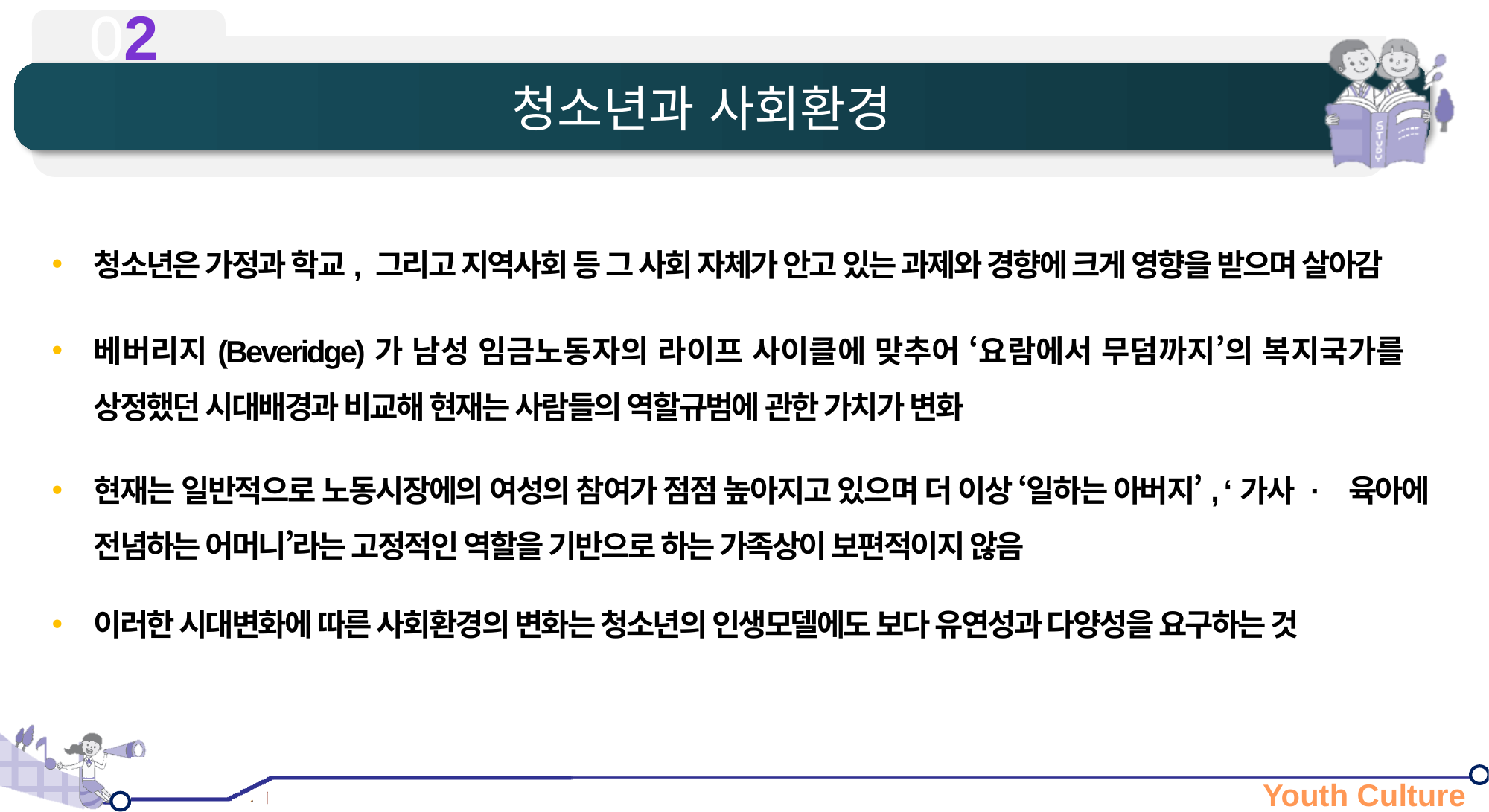

# 청소년과 사회환경
청소년은 가정과 학교, 그리고 지역사회 등 그 사회 자체가 안고 있는 과제와 경향에 크게 영향을 받으며 살아감

베버리지(Beveridge)가 남성 임금노동자의 라이프 사이클에 맞추어 ‘요람에서 무덤까지’의 복지국가를    상정했던 시대배경과 비교해 현재는 사람들의 역할규범에 관한 가치가 변화

현재는 일반적으로 노동시장에의 여성의 참여가 점점 높아지고 있으며 더 이상 ‘일하는 아버지’, ‘가사 ·   육아에 전념하는 어머니’라는 고정적인 역할을 기반으로 하는 가족상이 보편적이지 않음

이러한 시대변화에 따른 사회환경의 변화는 청소년의 인생모델에도 보다 유연성과 다양성을 요구하는 것